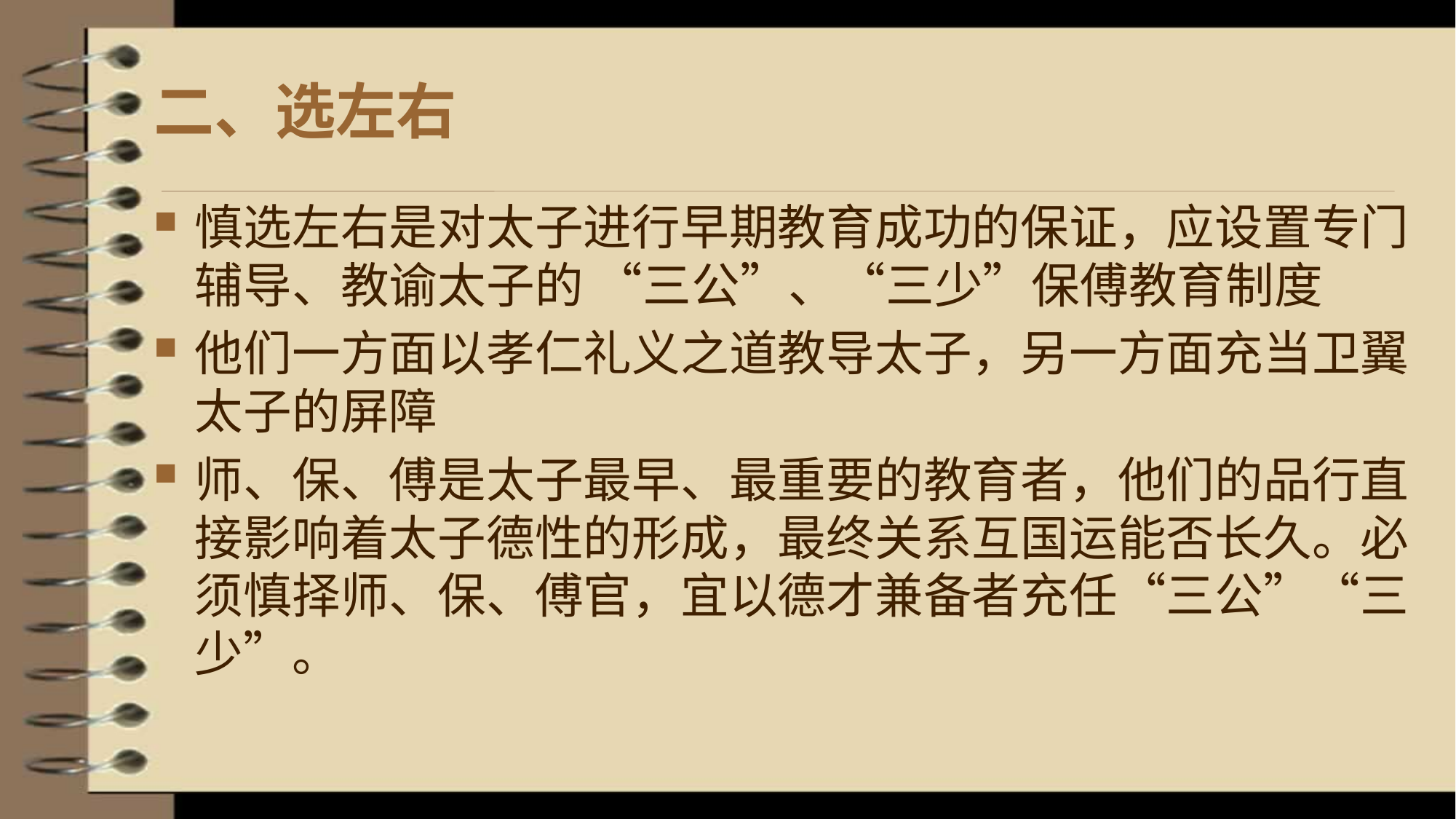

# 二、选左右
慎选左右是对太子进行早期教育成功的保证，应设置专门辅导、教谕太子的 “三公”、“三少”保傅教育制度
他们一方面以孝仁礼义之道教导太子，另一方面充当卫翼太子的屏障
师、保、傅是太子最早、最重要的教育者，他们的品行直接影响着太子德性的形成，最终关系互国运能否长久。必须慎择师、保、傅官，宜以德才兼备者充任“三公”“三少”。